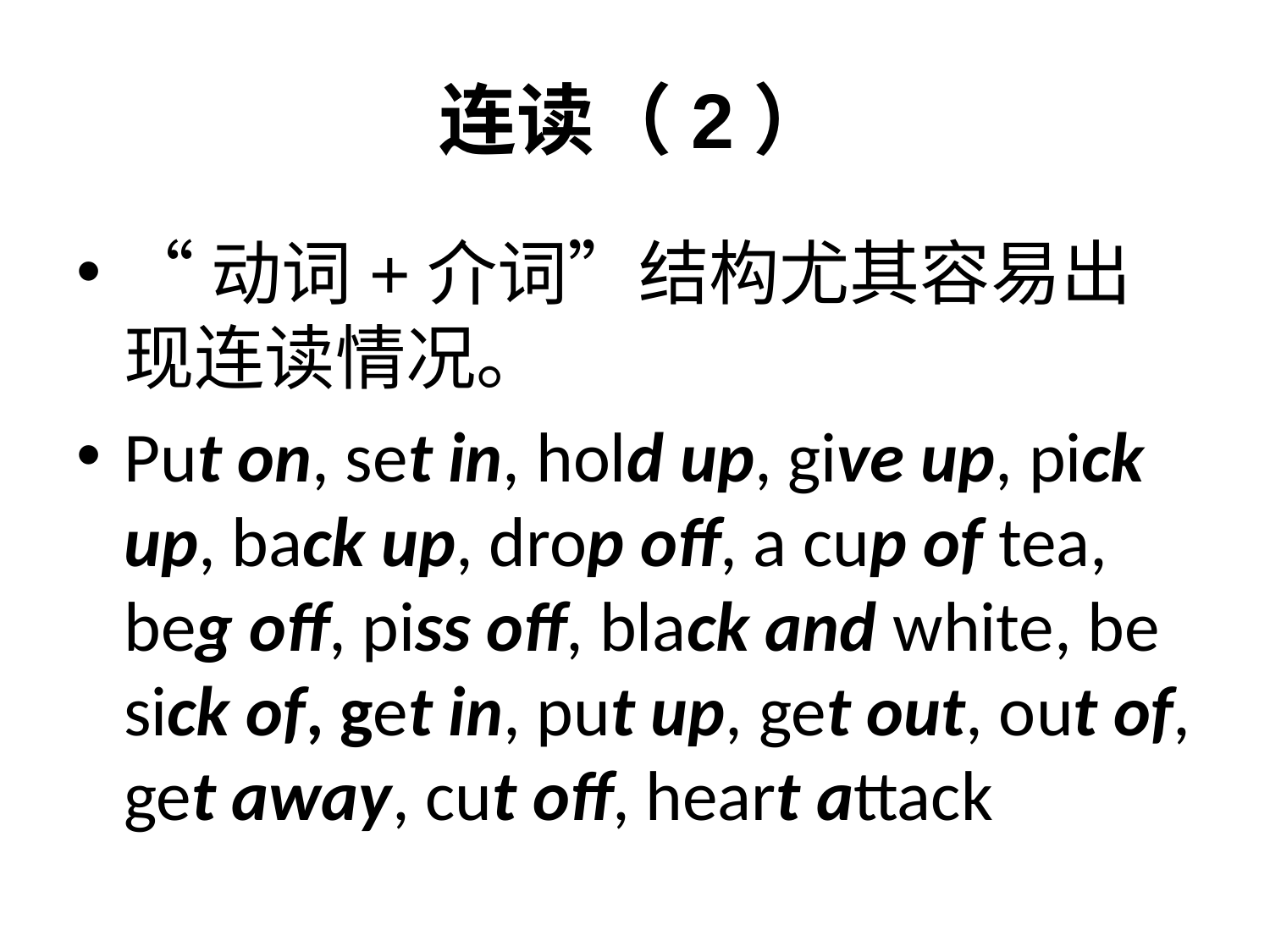

# 连读（2）
“动词+介词”结构尤其容易出现连读情况。
Put on, set in, hold up, give up, pick up, back up, drop off, a cup of tea, beg off, piss off, black and white, be sick of, get in, put up, get out, out of, get away, cut off, heart attack